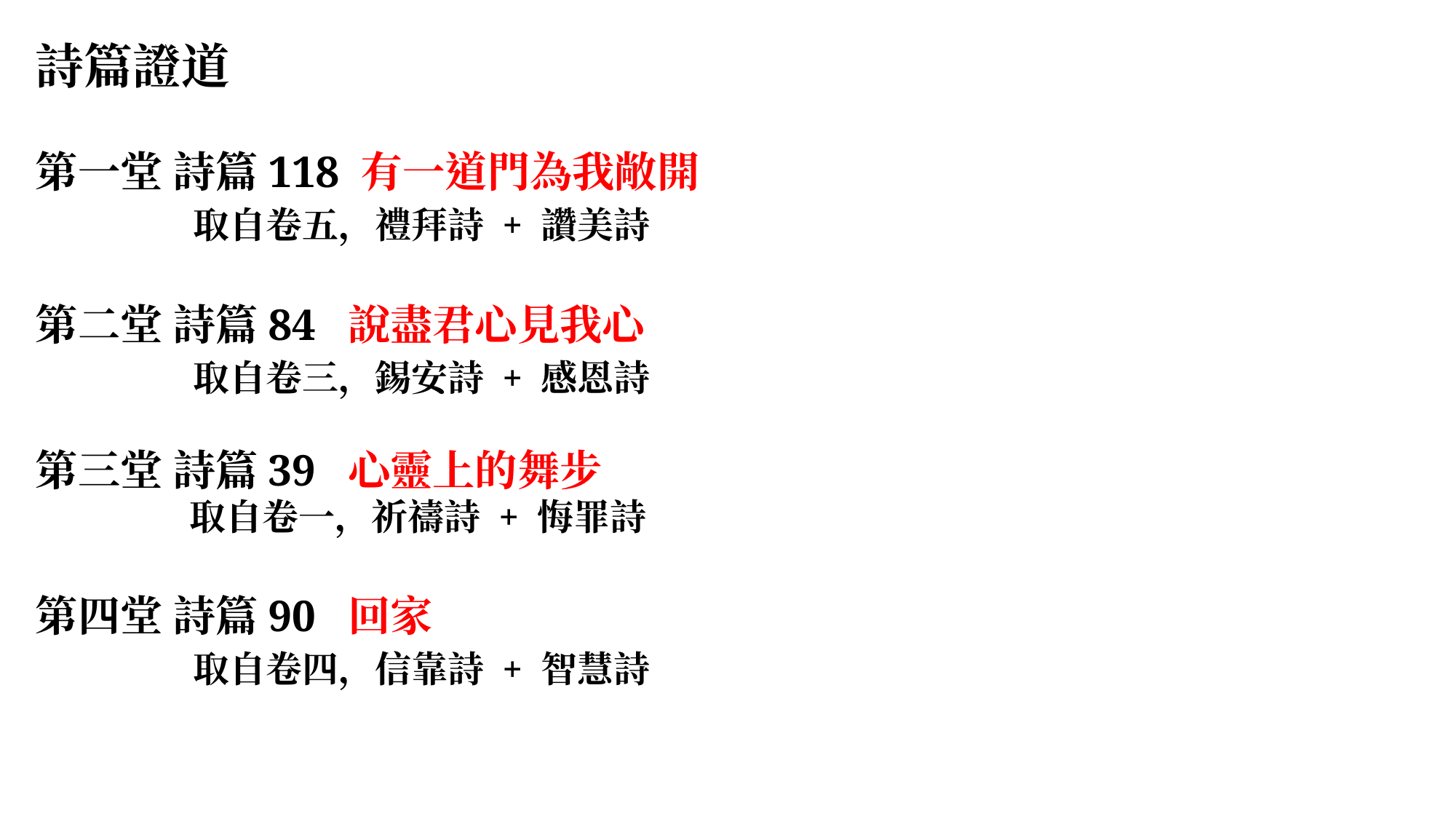

詩篇證道

第一堂 詩篇118 有一道門為我敞開
              取自卷五，禮拜詩 + 讚美詩

第二堂 詩篇84  說盡君心見我心
              取自卷三，錫安詩 + 感恩詩

第三堂 詩篇39  心靈上的舞步
                取自卷一，祈禱詩 + 悔罪詩

第四堂 詩篇90  回家
              取自卷四，信靠詩 + 智慧詩